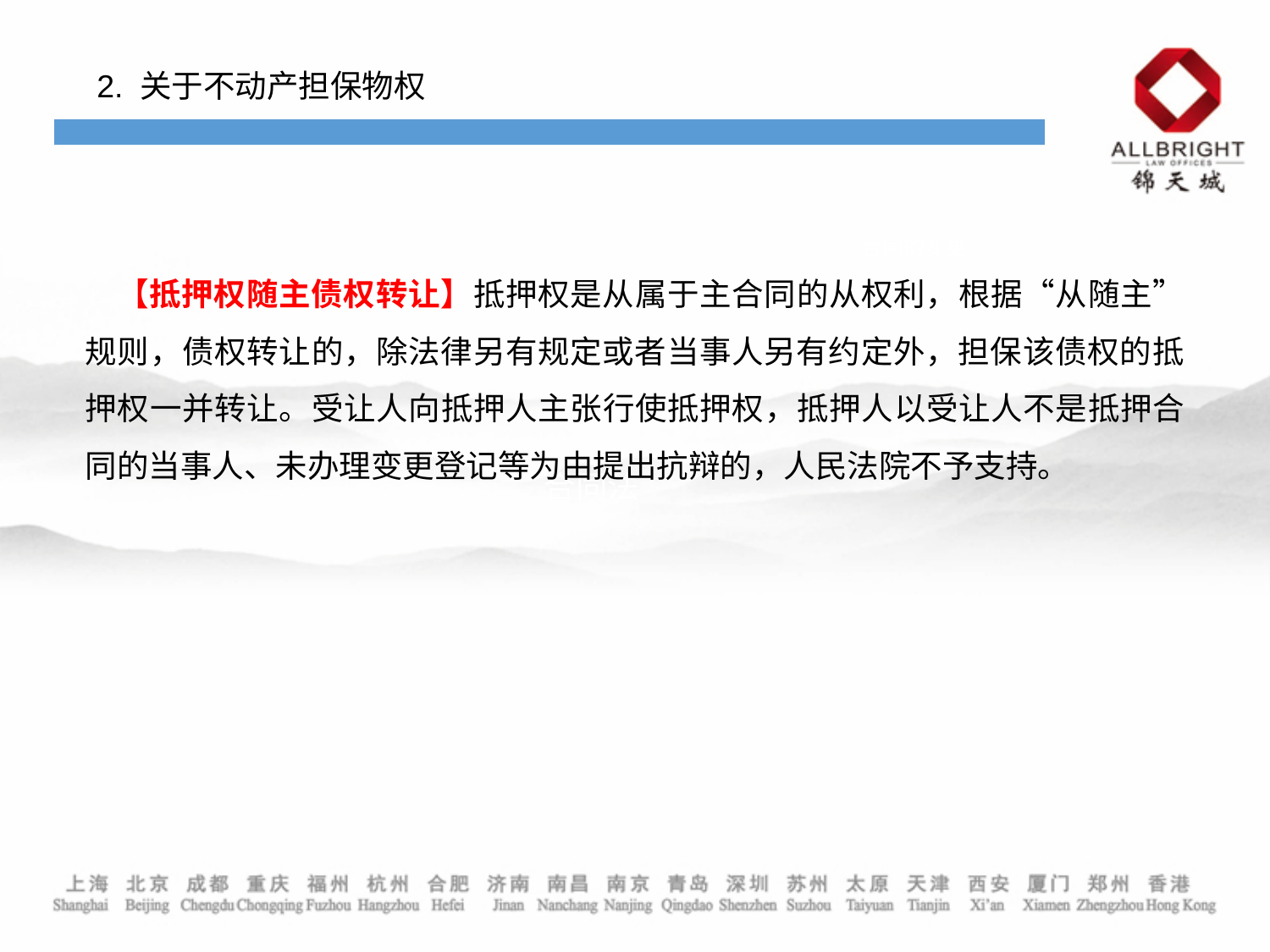

2. 关于不动产担保物权

合同的变更
   【抵押权随主债权转让】抵押权是从属于主合同的从权利，根据“从随主”规则，债权转让的，除法律另有规定或者当事人另有约定外，担保该债权的抵押权一并转让。受让人向抵押人主张行使抵押权，抵押人以受让人不是抵押合同的当事人、未办理变更登记等为由提出抗辩的，人民法院不予支持。

合同法